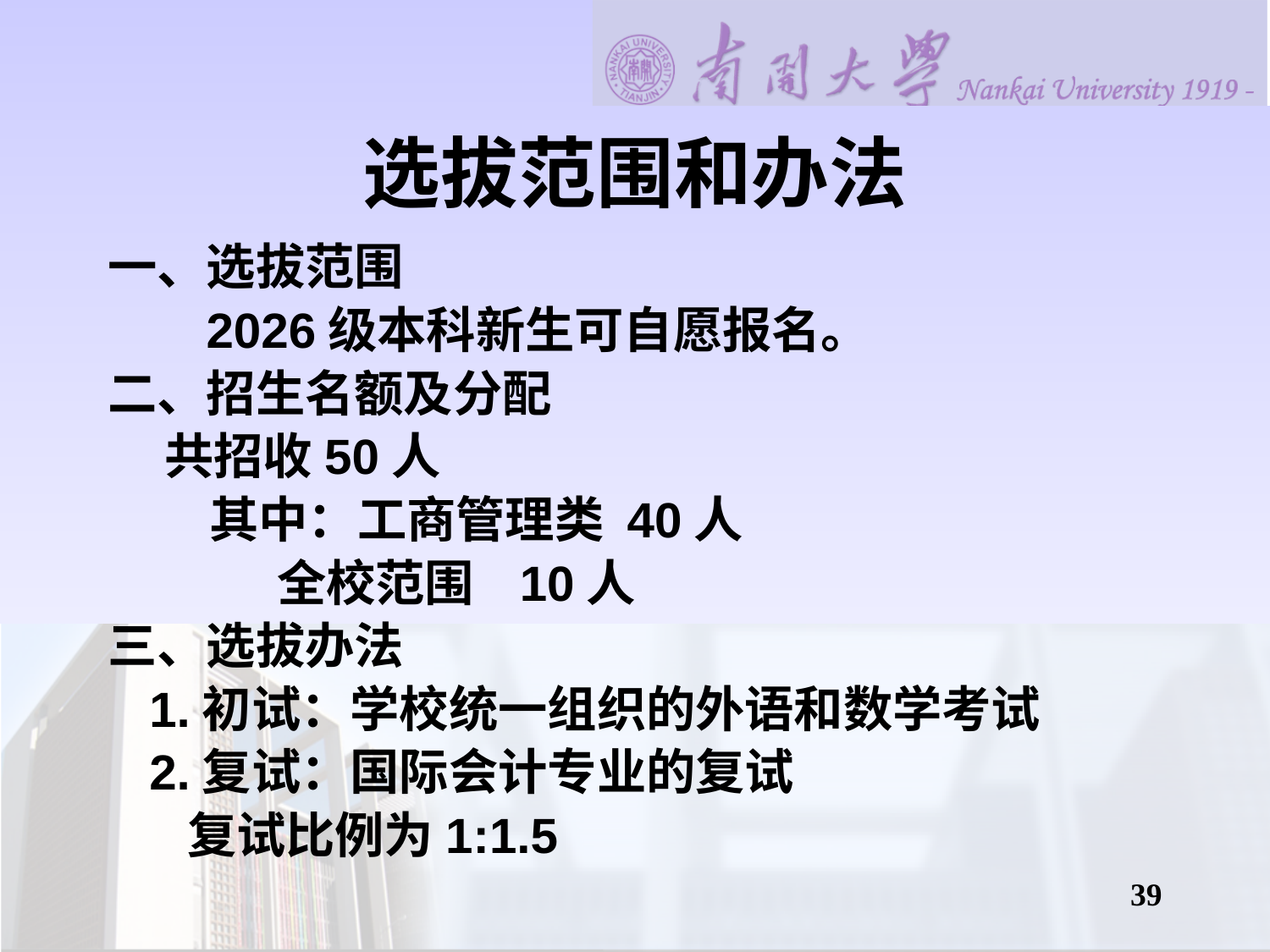

# 选拔范围和办法
一、选拔范围
        2026级本科新生可自愿报名。
二、招生名额及分配
    共招收50人
        其中：工商管理类 40人
              全校范围   10人
三、选拔办法
   1.初试：学校统一组织的外语和数学考试
   2.复试：国际会计专业的复试
      复试比例为1:1.5
39